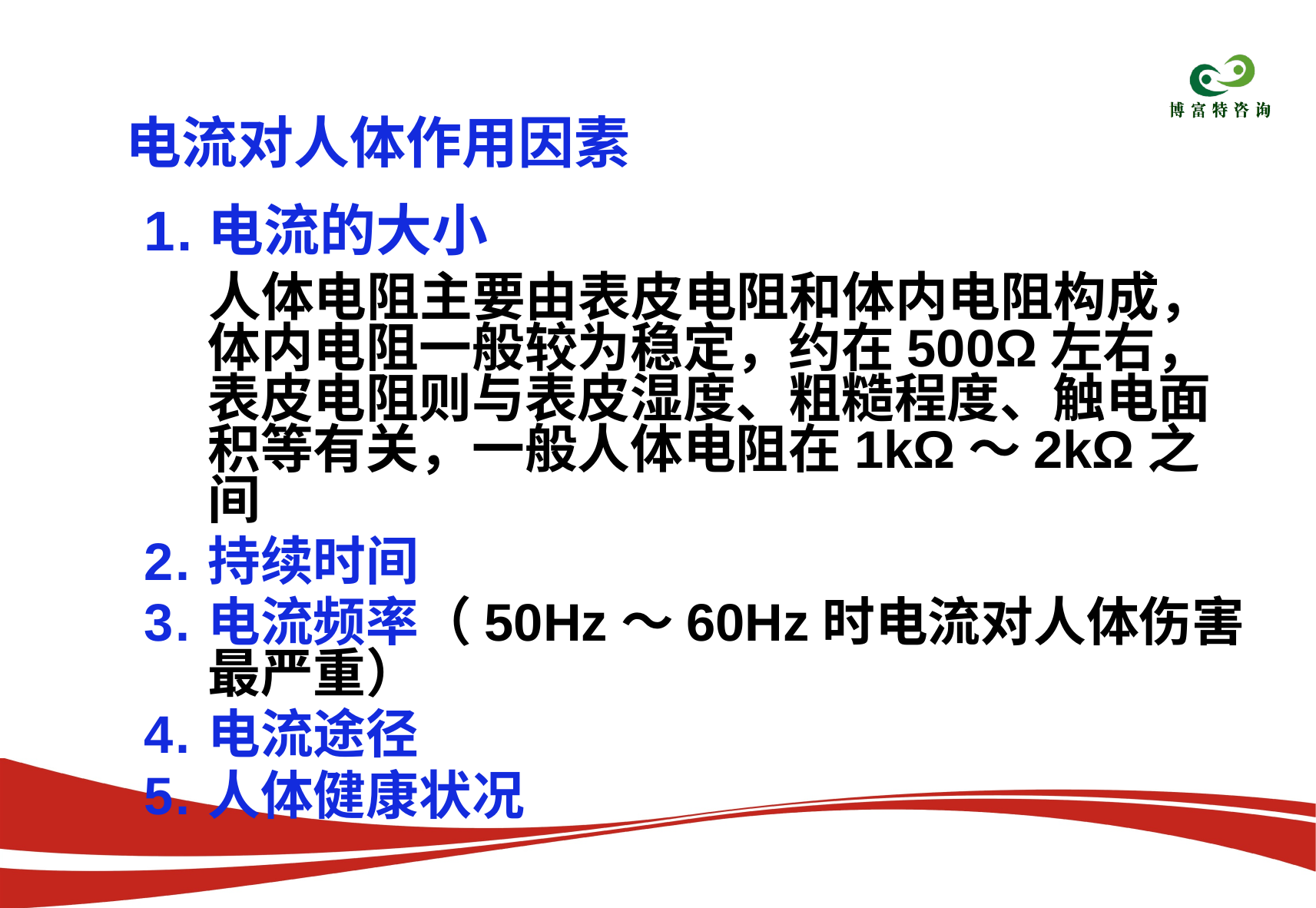

6
电流对人体作用因素
电流的大小
    人体电阻主要由表皮电阻和体内电阻构成，体内电阻一般较为稳定，约在500Ω左右，表皮电阻则与表皮湿度、粗糙程度、触电面积等有关，一般人体电阻在1kΩ～2kΩ之间
持续时间
电流频率（50Hz～60Hz时电流对人体伤害最严重）
电流途径
人体健康状况